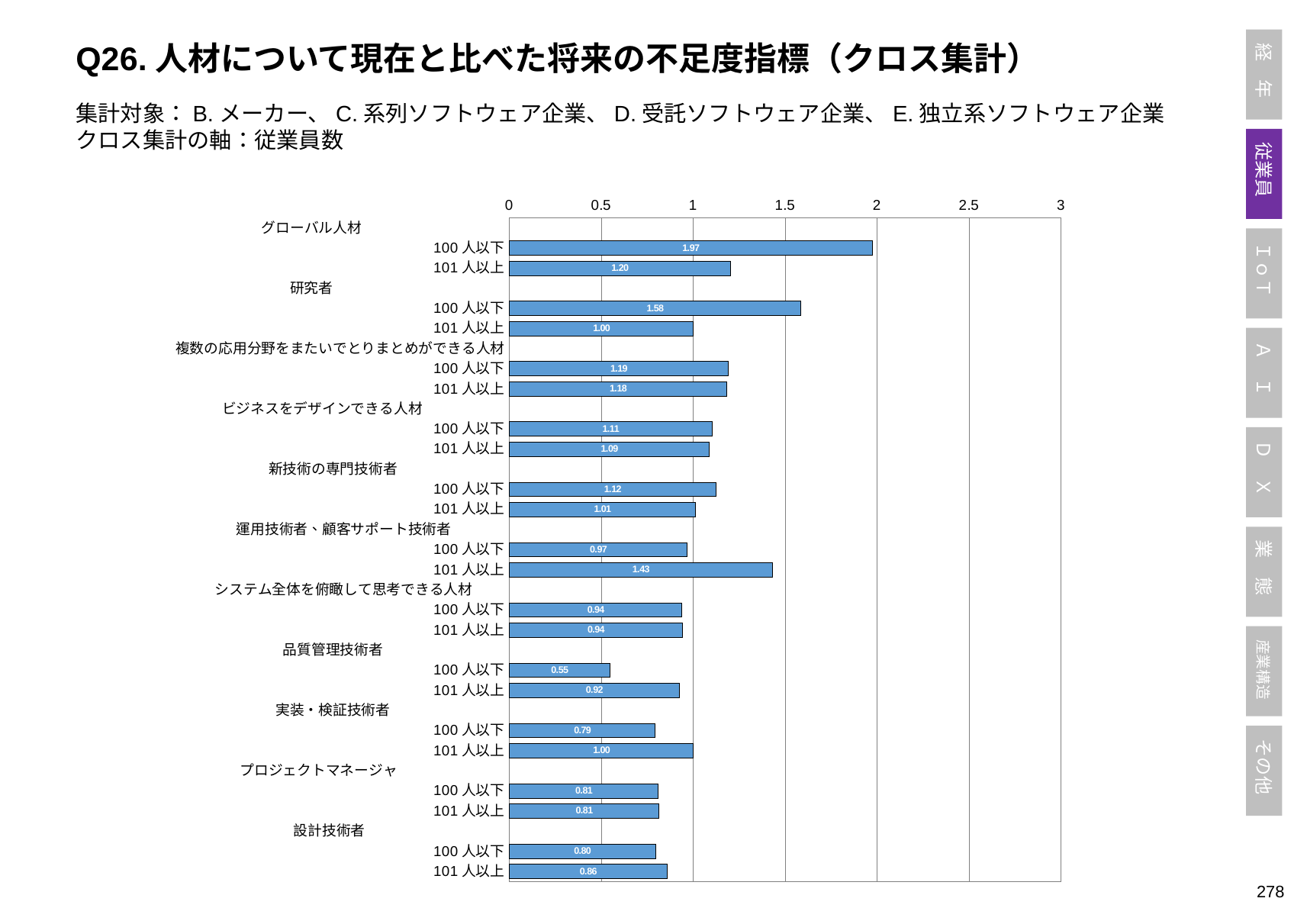

Q26.人材について現在と比べた将来の不足度指標（クロス集計）
集計対象：B.メーカー、C.系列ソフトウェア企業、D.受託ソフトウェア企業、E.独立系ソフトウェア企業
クロス集計の軸：従業員数

### Chart

| Category |  |
|---|---|
| グローバル人材                                         | None |
| 100人以下 | 1.9737684729064038 |
| 101人以上 | 1.2022514071294559 |
| 研究者                                                 | None |
| 100人以下 | 1.5846743295019154 |
| 101人以上 | 1.00187617260788 |
| 複数の応用分野をまたいでとりまとめができる人材 | None |
| 100人以下 | 1.1915376495425756 |
| 101人以上 | 1.1840354767184038 |
| ビジネスをデザインできる人材                        | None |
| 100人以下 | 1.1050513484178006 |
| 101人以上 | 1.089418750796918 |
| 新技術の専門技術者                               | None |
| 100人以下 | 1.1236781609195399 |
| 101人以上 | 1.0122047929440436 |
| 運用技術者、顧客サポート技術者                | None |
| 100人以下 | 0.9677832512315271 |
| 101人以上 | 1.4312516751541142 |
| システム全体を俯瞰して思考できる人材          | None |
| 100人以下 | 0.9399522624549287 |
| 101人以上 | 0.9411564045710387 |
| 品質管理技術者                                   | None |
| 100人以下 | 0.5485411140583554 |
| 101人以上 | 0.924808774714966 |
| 実装・検証技術者                                 | None |
| 100人以下 | 0.7946009852216748 |
| 101人以上 | 1.00187617260788 |
| プロジェクトマネージャ                               | None |
| 100人以下 | 0.810513825464744 |
| 101人以上 | 0.8131168937107432 |
| 設計技術者                                        | None |
| 100人以下 | 0.7953158758966381 |
| 101人以上 | 0.8587510050924686 |
278